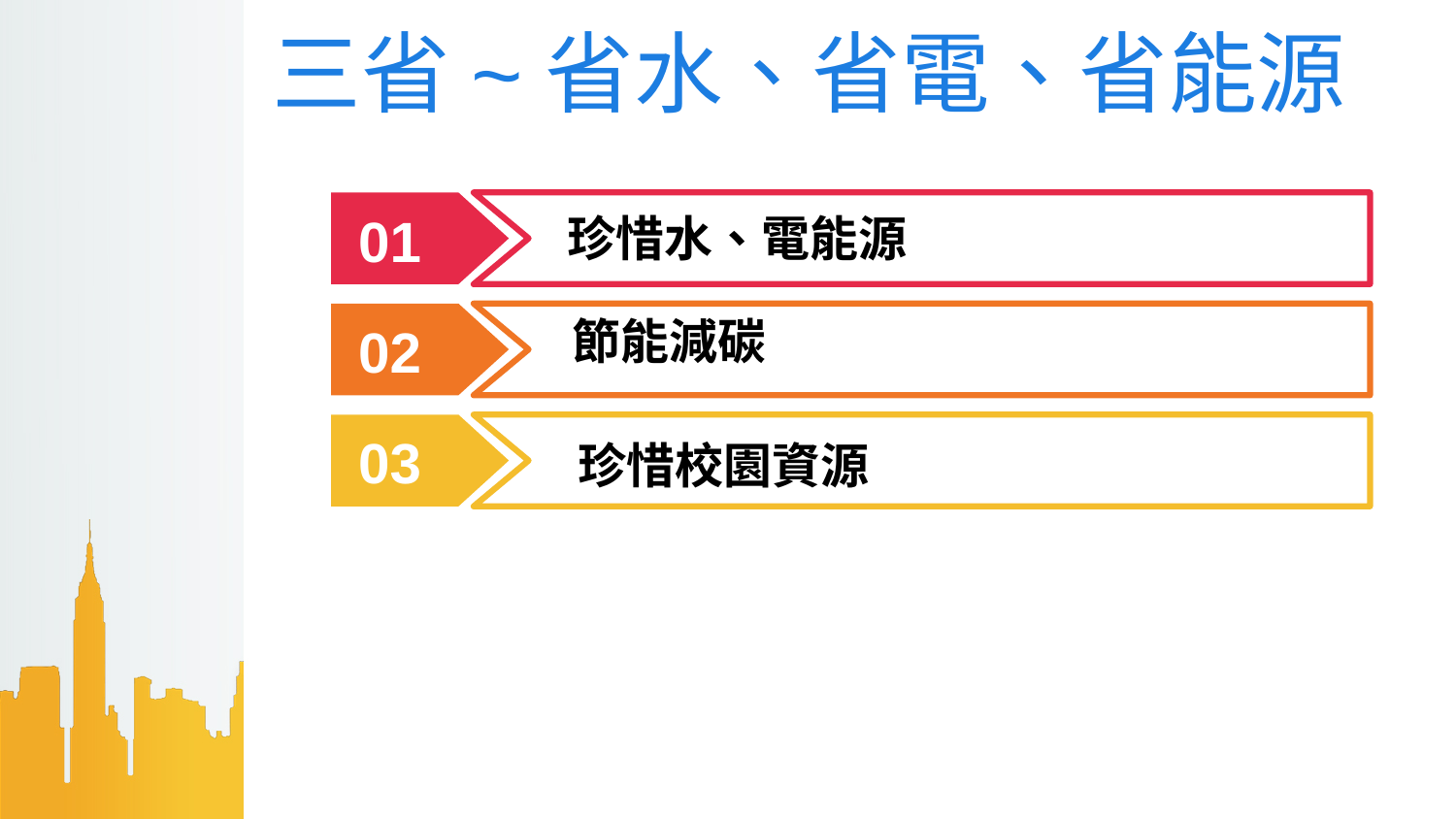

# 三省~省水、省電、省能源

珍惜水、電能源
01

節能減碳
02

03
珍惜校園資源
04
05